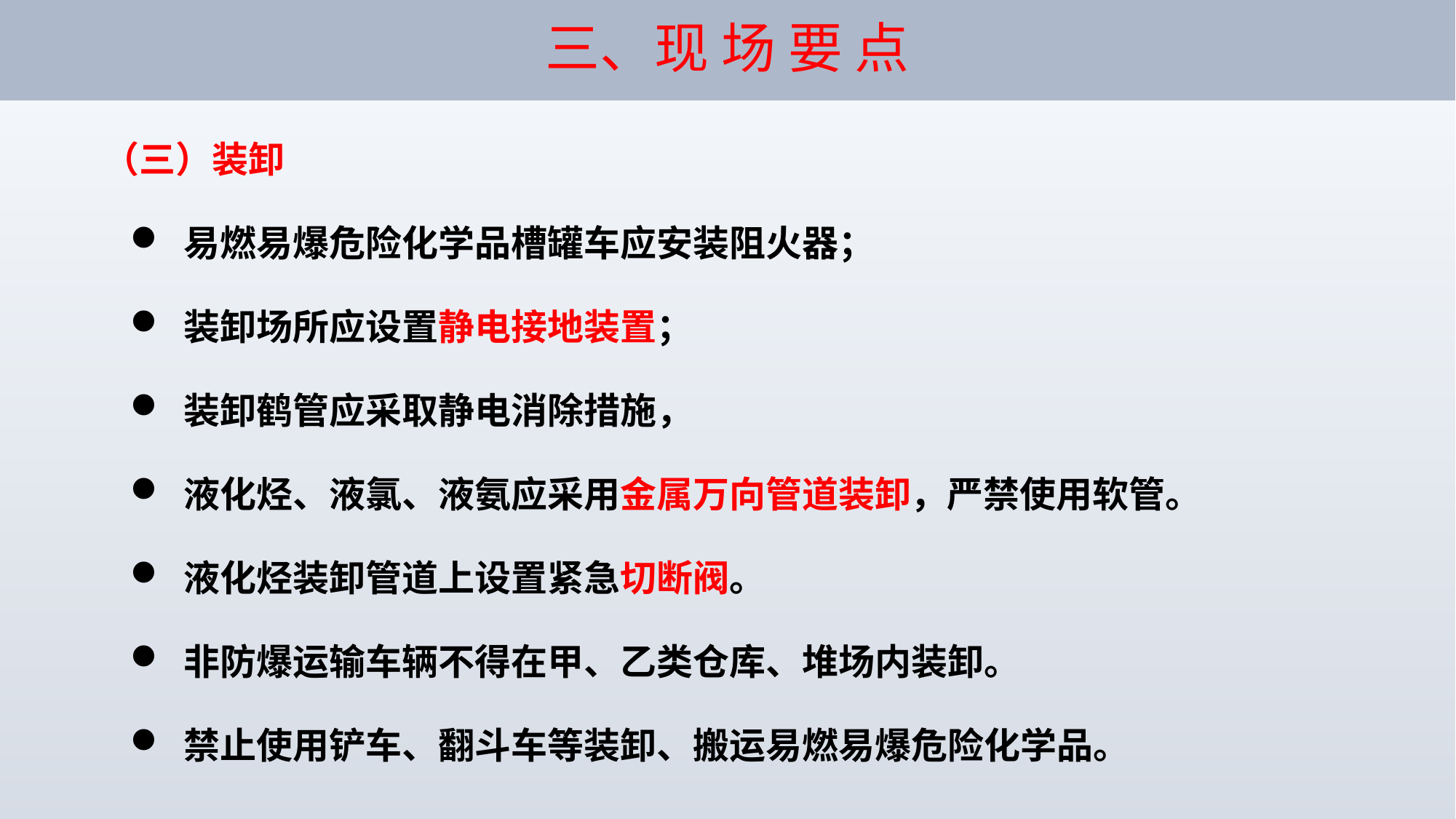

# 三、现 场 要 点
（三）装卸
 易燃易爆危险化学品槽罐车应安装阻火器；
 装卸场所应设置静电接地装置；
 装卸鹤管应采取静电消除措施，
 液化烃、液氯、液氨应采用金属万向管道装卸，严禁使用软管。
 液化烃装卸管道上设置紧急切断阀。
 非防爆运输车辆不得在甲、乙类仓库、堆场内装卸。
 禁止使用铲车、翻斗车等装卸、搬运易燃易爆危险化学品。